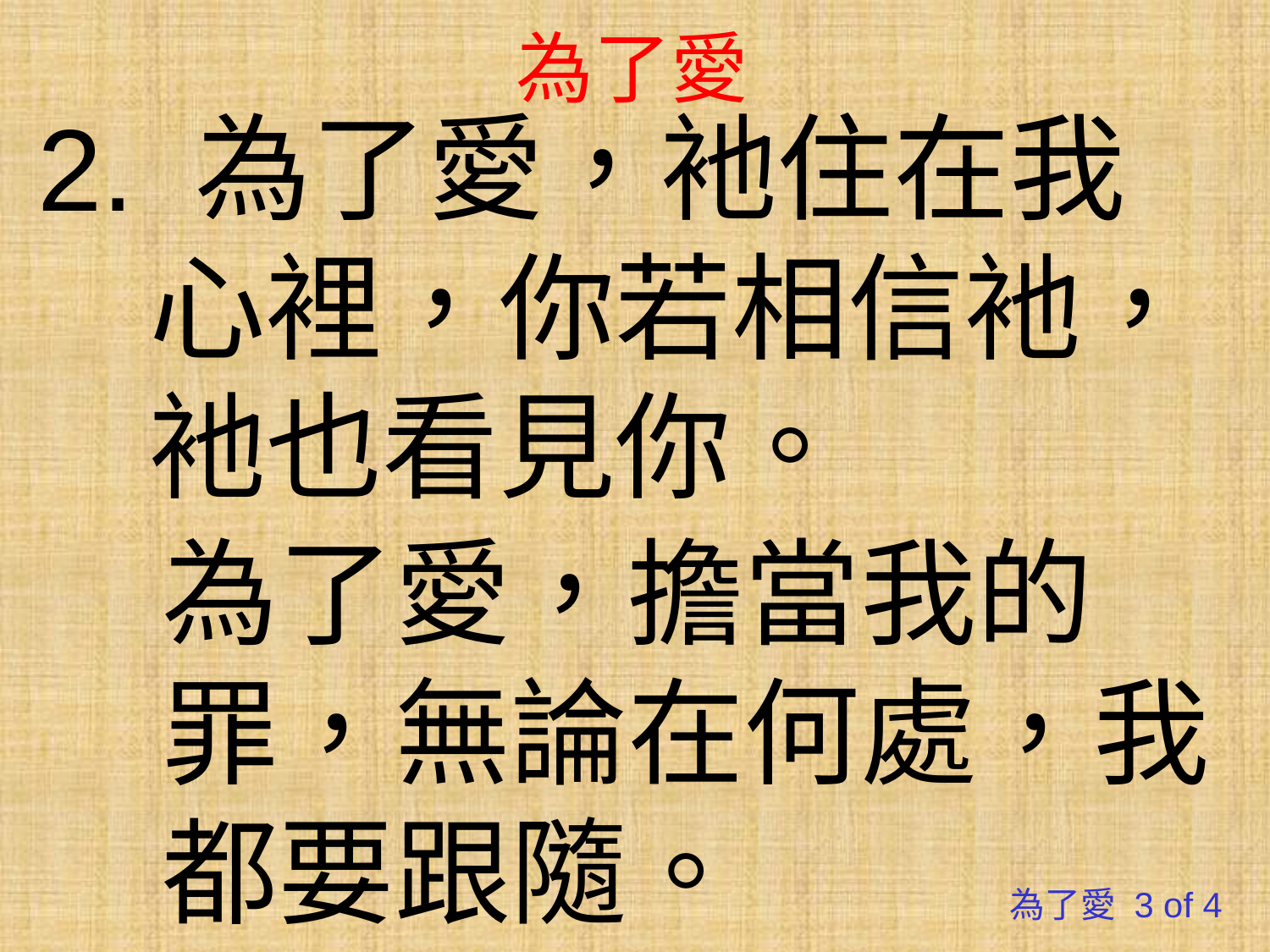

# 為了愛
2. 為了愛，衪住在我心裡，你若相信衪，衪也看見你。
為了愛，擔當我的罪，無論在何處，我都要跟隨。
為了愛 3 of 4